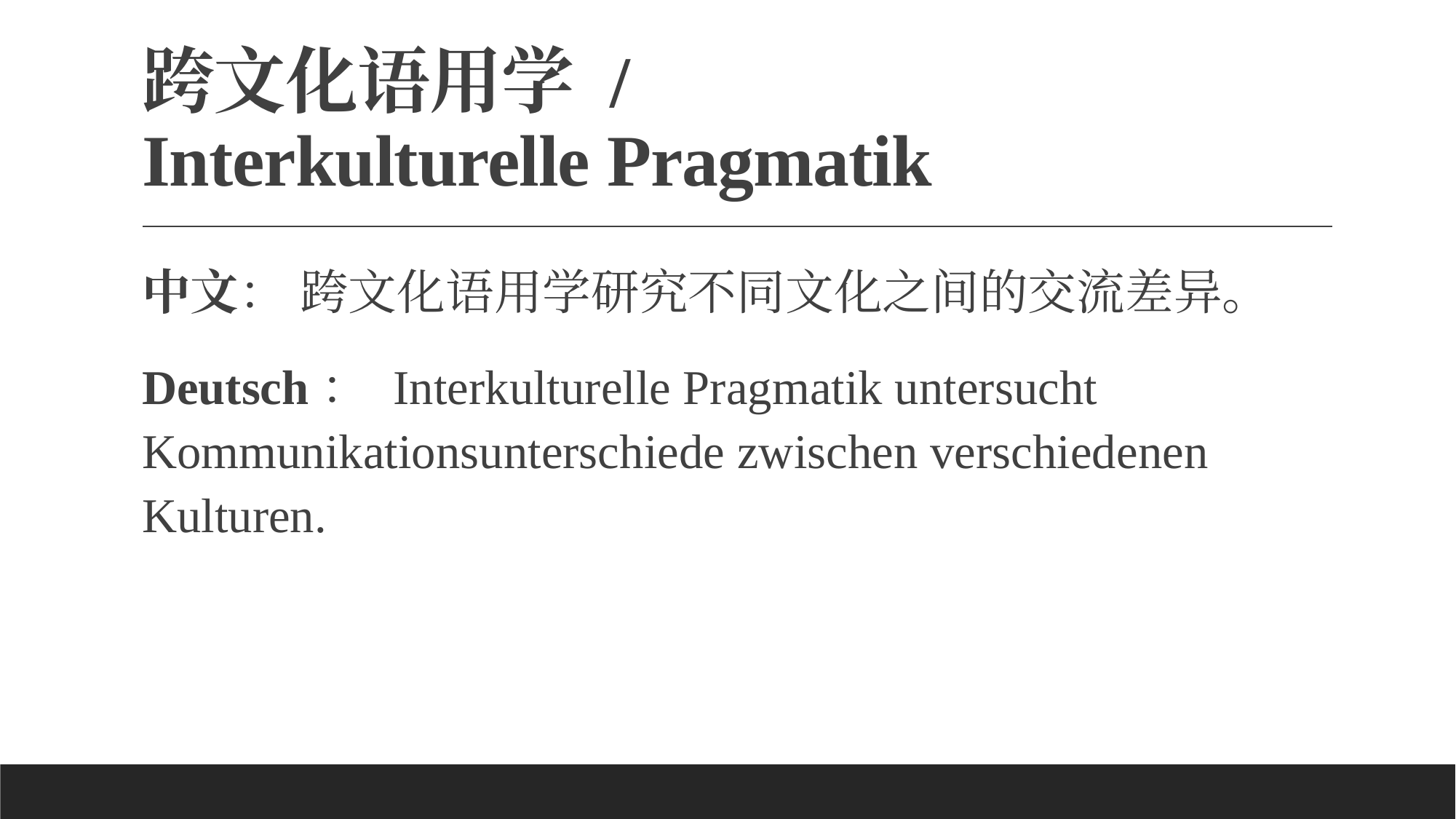

# 跨文化语用学 / Interkulturelle Pragmatik
中文： 跨文化语用学研究不同文化之间的交流差异。
Deutsch： Interkulturelle Pragmatik untersucht Kommunikationsunterschiede zwischen verschiedenen Kulturen.